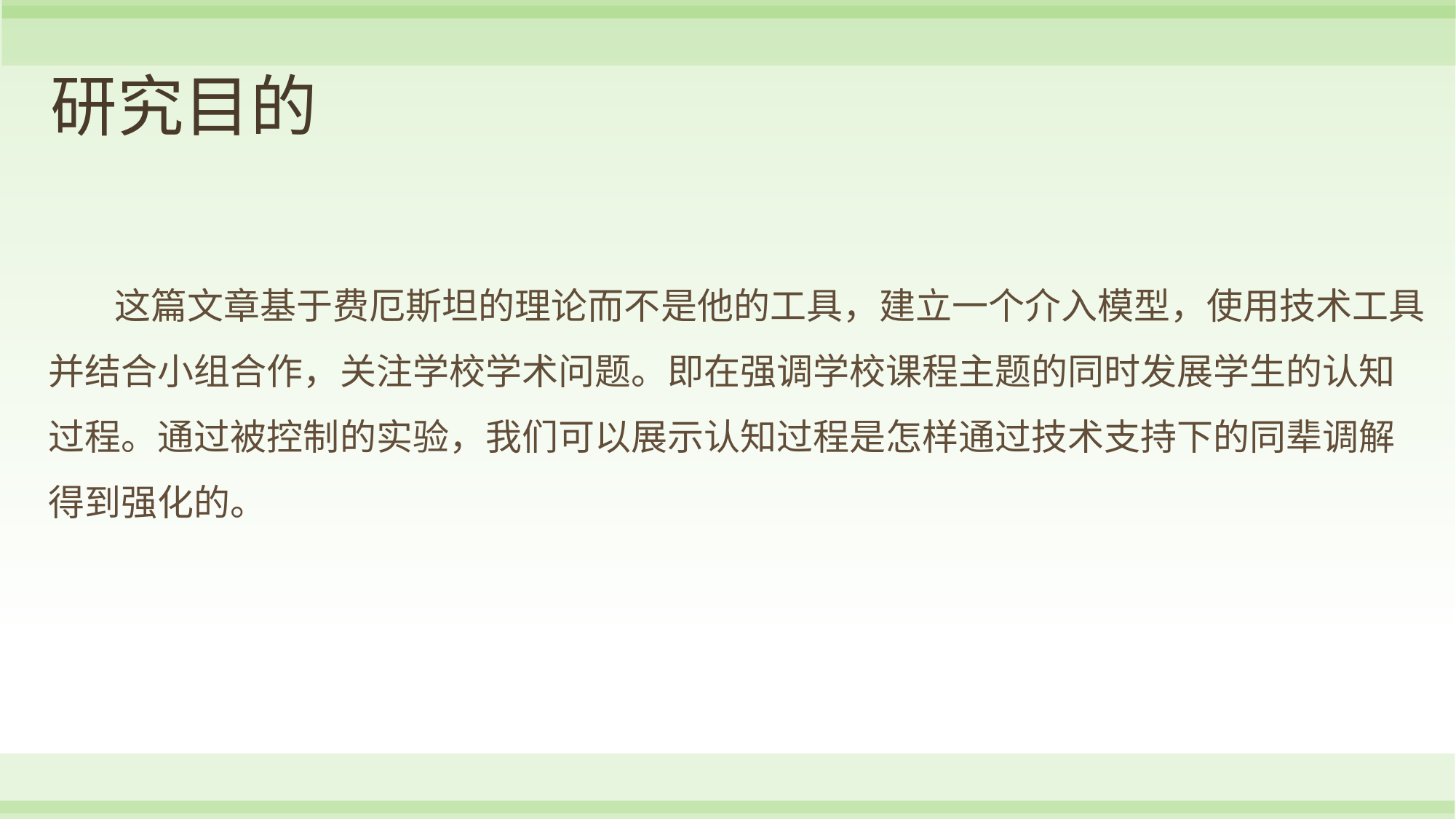

# 研究目的
       这篇文章基于费厄斯坦的理论而不是他的工具，建立一个介入模型，使用技术工具并结合小组合作，关注学校学术问题。即在强调学校课程主题的同时发展学生的认知过程。通过被控制的实验，我们可以展示认知过程是怎样通过技术支持下的同辈调解得到强化的。